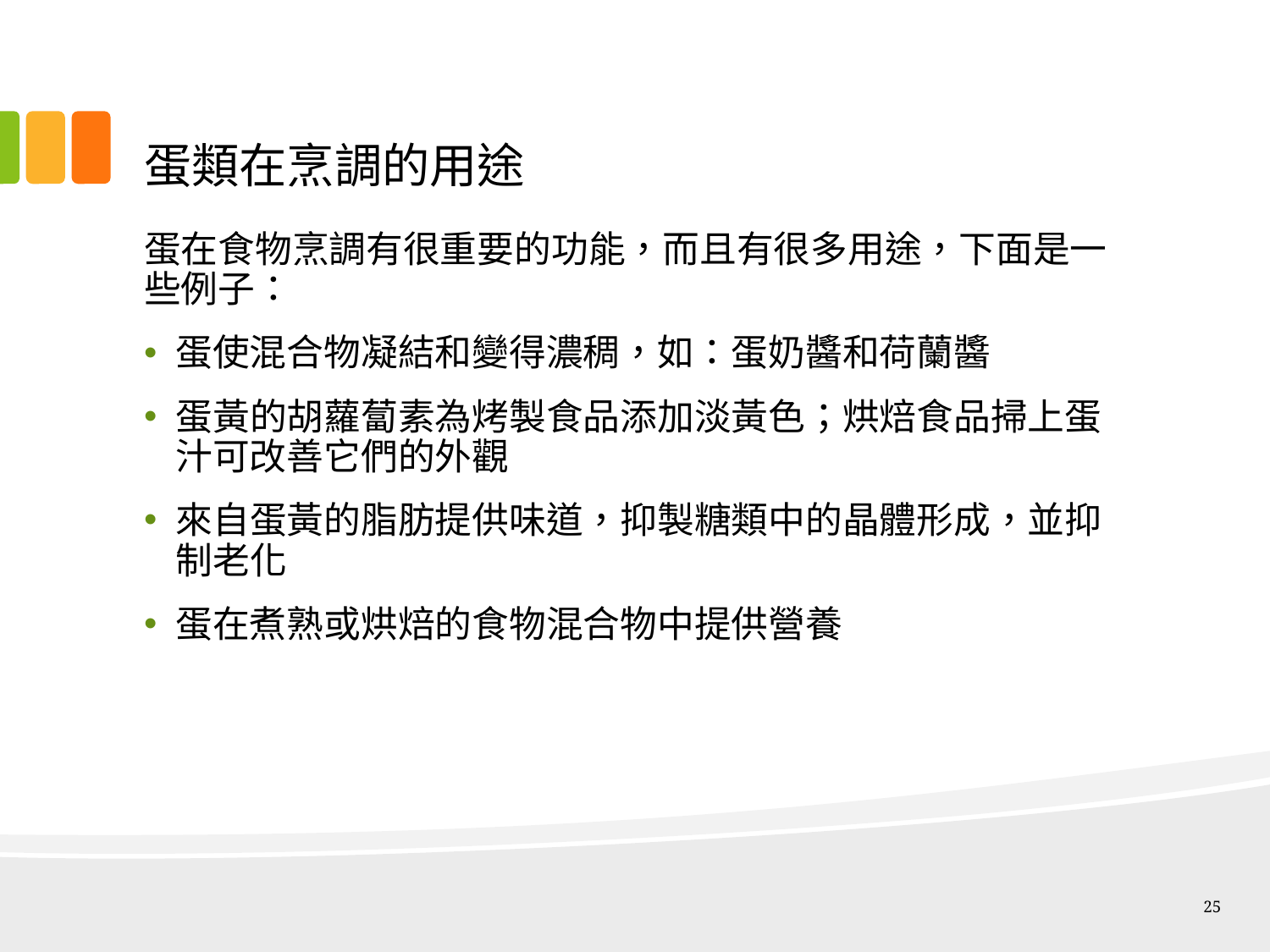

# 蛋類在烹調的用途
蛋在食物烹調有很重要的功能，而且有很多用途，下面是一些例子：
蛋使混合物凝結和變得濃稠，如：蛋奶醬和荷蘭醬
蛋黃的胡蘿蔔素為烤製食品添加淡黃色；烘焙食品掃上蛋汁可改善它們的外觀
來自蛋黃的脂肪提供味道，抑製糖類中的晶體形成，並抑制老化
蛋在煮熟或烘焙的食物混合物中提供營養
25